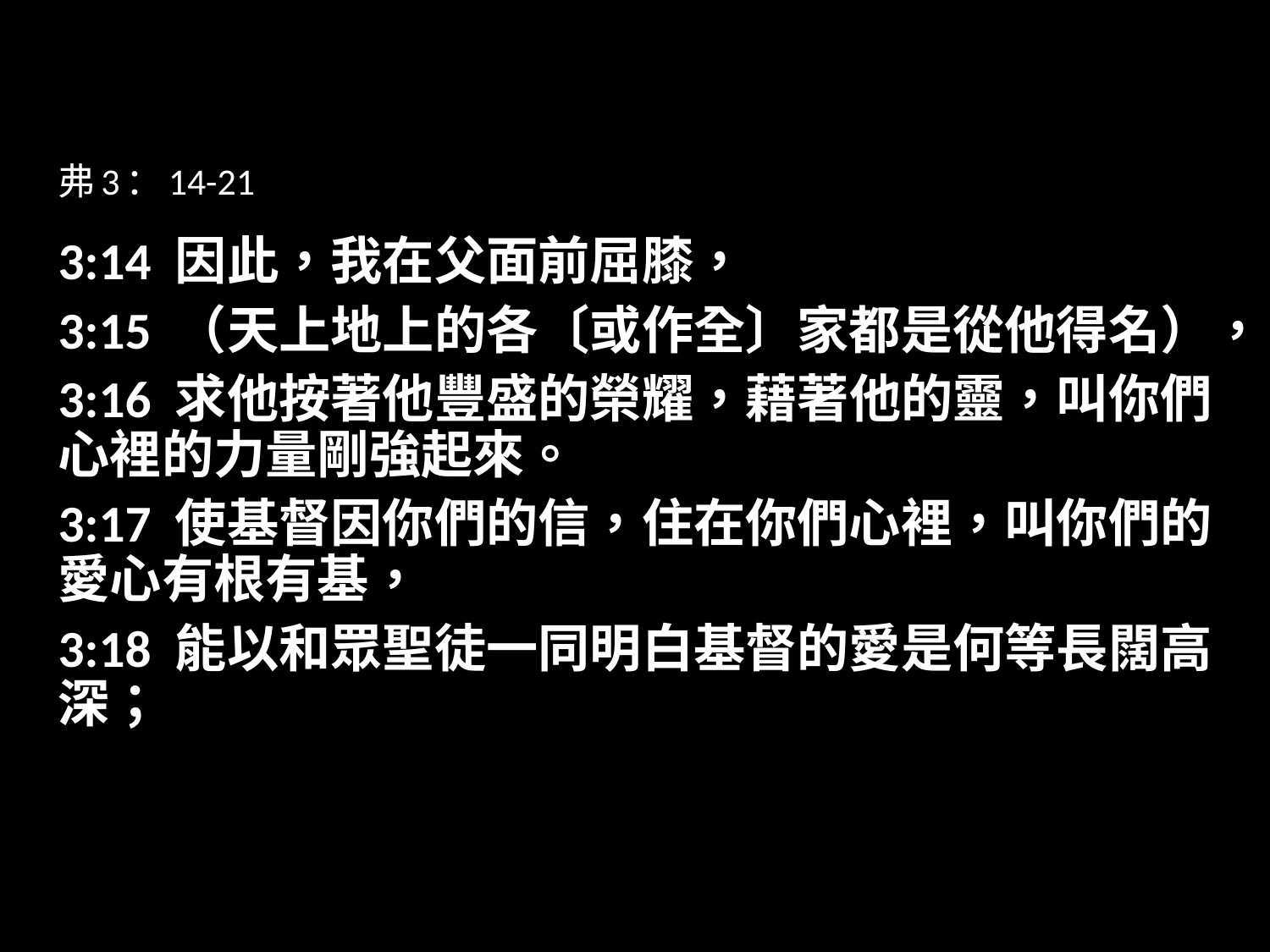

# 弗3：14-21
3:14 因此，我在父面前屈膝，
3:15 （天上地上的各〔或作全〕家都是從他得名），
3:16 求他按著他豐盛的榮耀，藉著他的靈，叫你們心裡的力量剛強起來。
3:17 使基督因你們的信，住在你們心裡，叫你們的愛心有根有基，
3:18 能以和眾聖徒一同明白基督的愛是何等長闊高深；